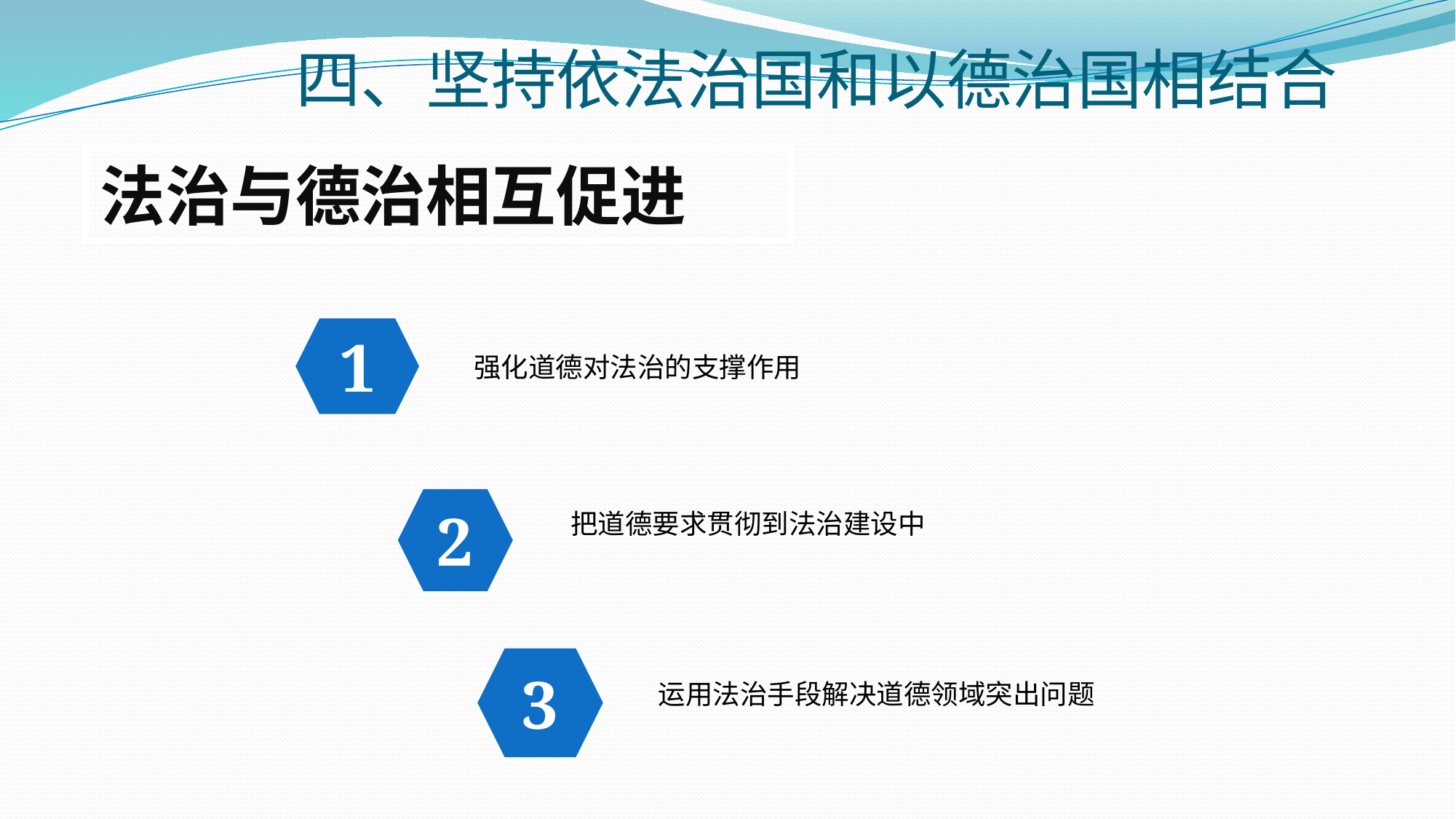

# 四、坚持依法治国和以德治国相结合
法治与德治相互促进
1
强化道德对法治的支撑作用
2
把道德要求贯彻到法治建设中
3
运用法治手段解决道德领域突出问题